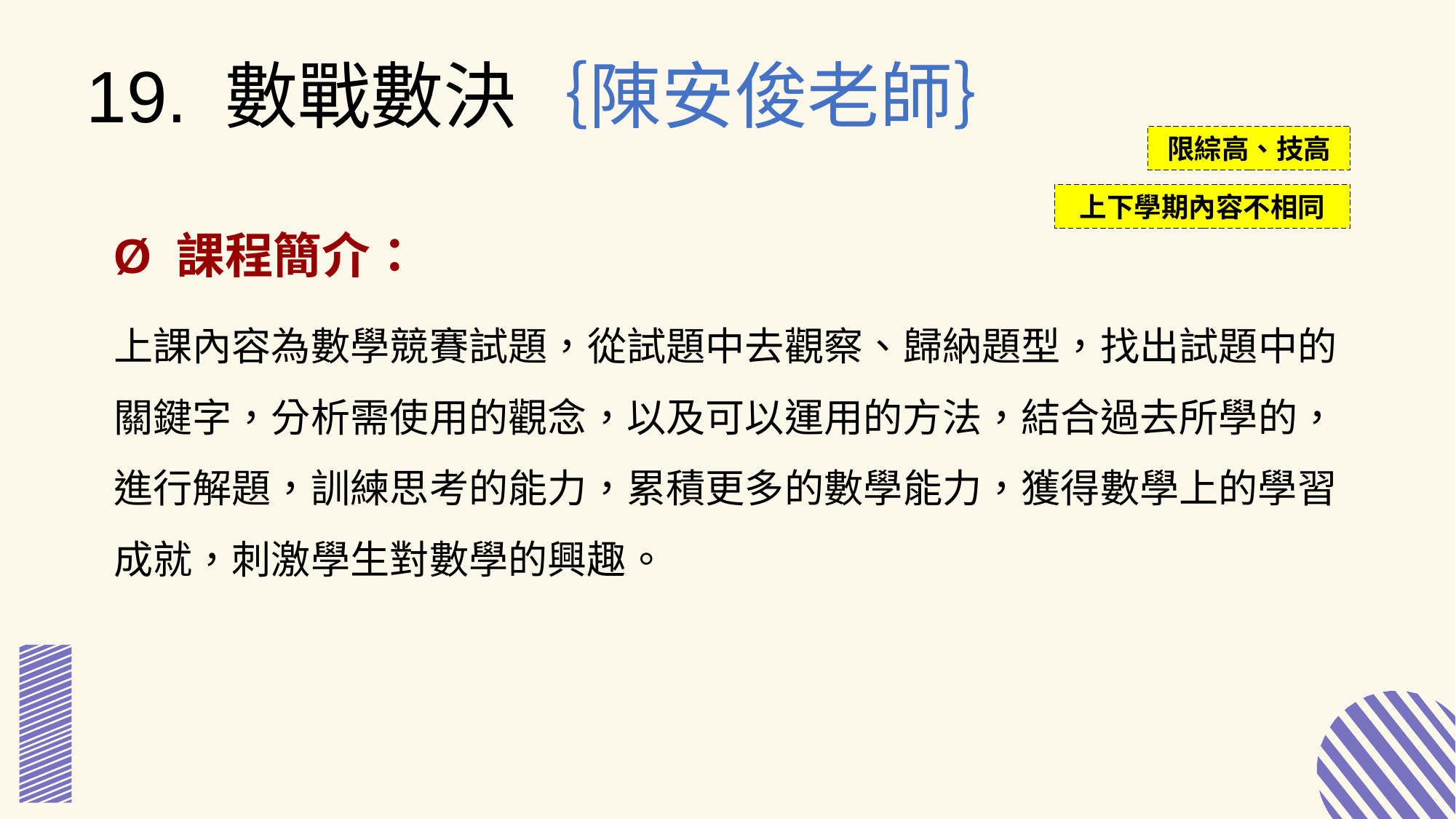

19. 數戰數決｛陳安俊老師｝
限綜高、技高
Ø 課程簡介：
上課內容為數學競賽試題，從試題中去觀察、歸納題型，找出試題中的關鍵字，分析需使用的觀念，以及可以運用的方法，結合過去所學的，進行解題，訓練思考的能力，累積更多的數學能力，獲得數學上的學習成就，刺激學生對數學的興趣。

上下學期內容不相同